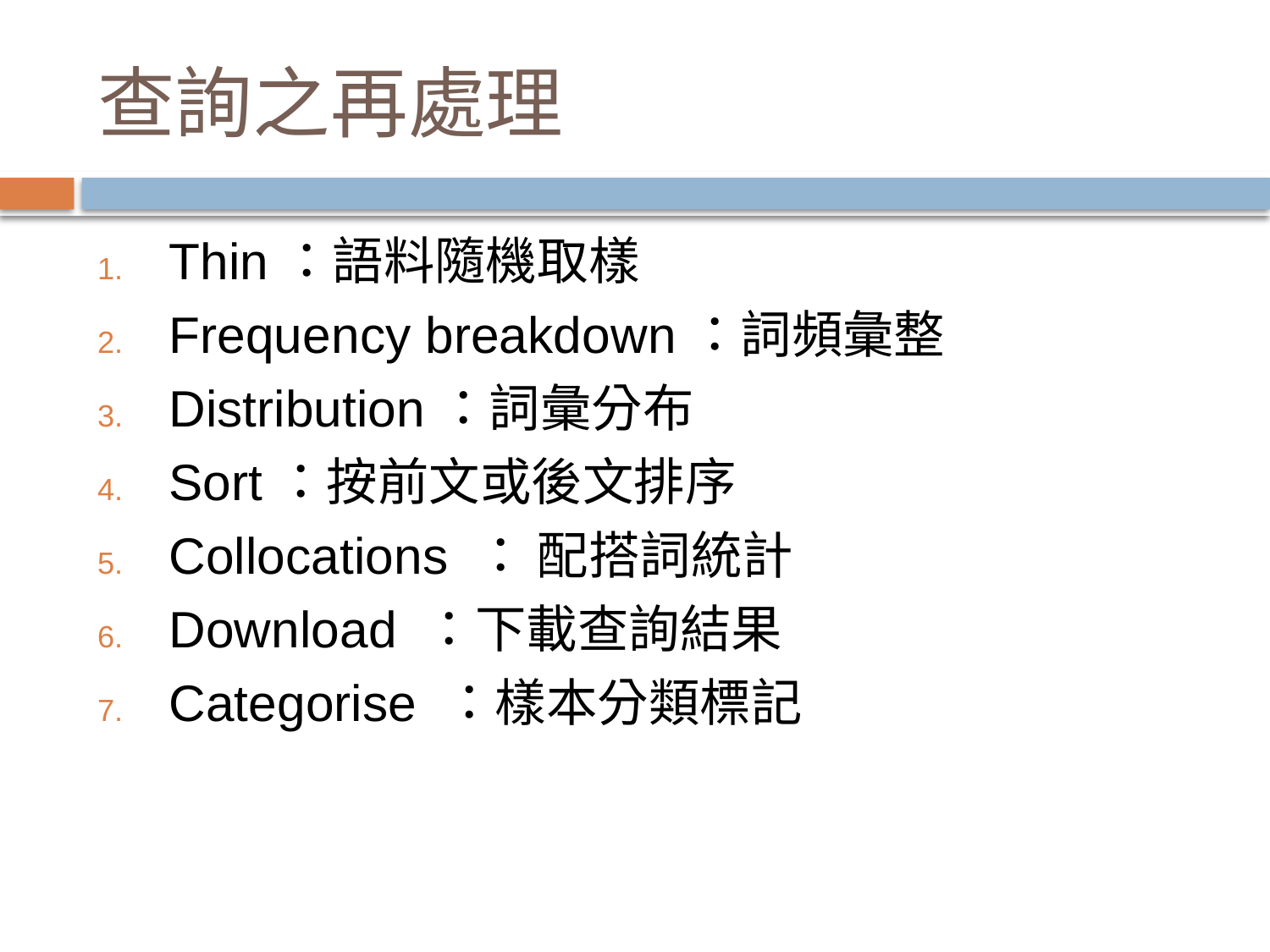

# 查詢之再處理
Thin：語料隨機取樣
Frequency breakdown：詞頻彙整
Distribution：詞彙分布
Sort：按前文或後文排序
Collocations ： 配搭詞統計
Download ：下載查詢結果
Categorise ：樣本分類標記